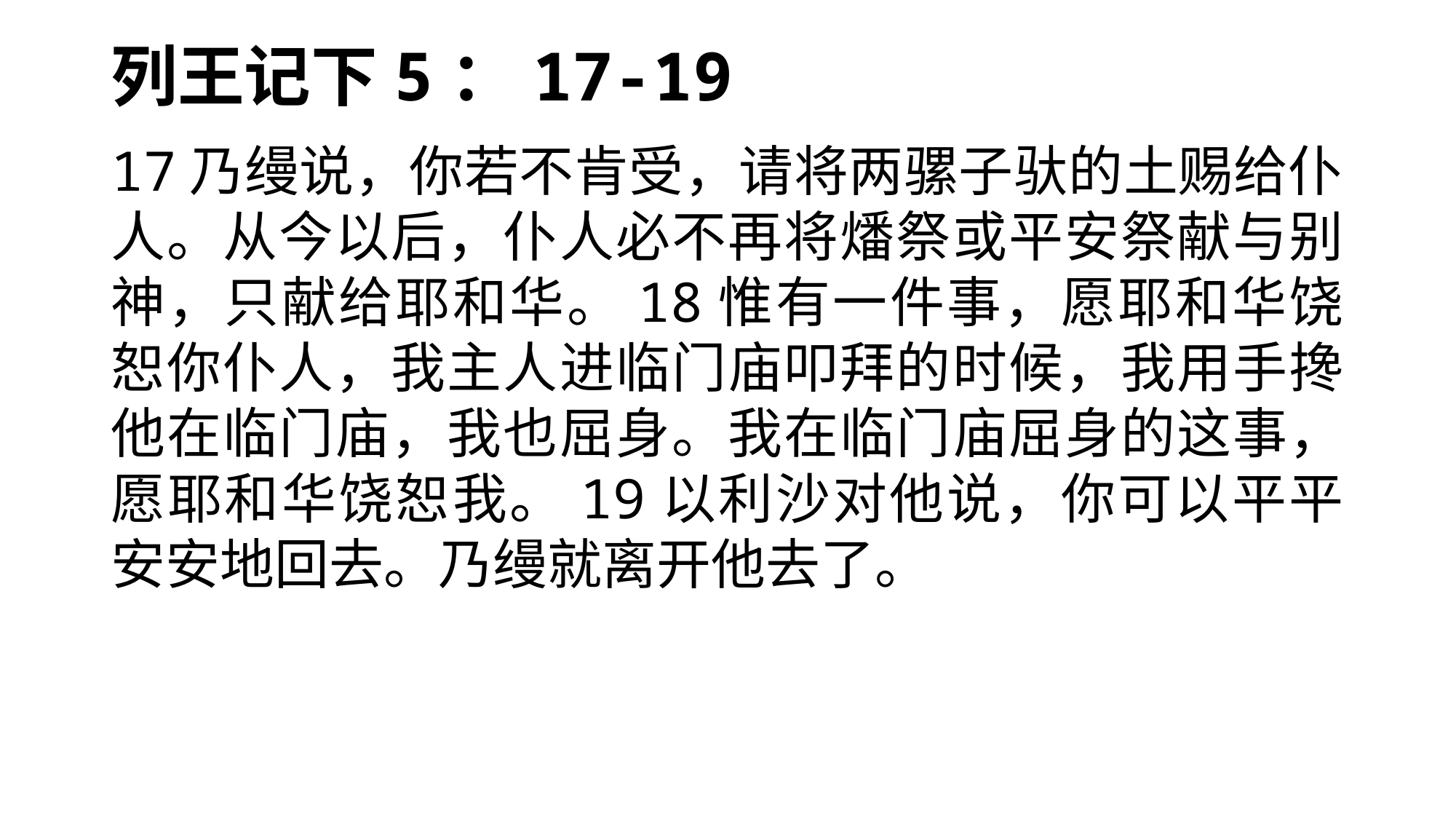

# 列王记下5：17-19
17乃缦说，你若不肯受，请将两骡子驮的土赐给仆人。从今以后，仆人必不再将燔祭或平安祭献与别神，只献给耶和华。18惟有一件事，愿耶和华饶恕你仆人，我主人进临门庙叩拜的时候，我用手搀他在临门庙，我也屈身。我在临门庙屈身的这事，愿耶和华饶恕我。19以利沙对他说，你可以平平安安地回去。乃缦就离开他去了。